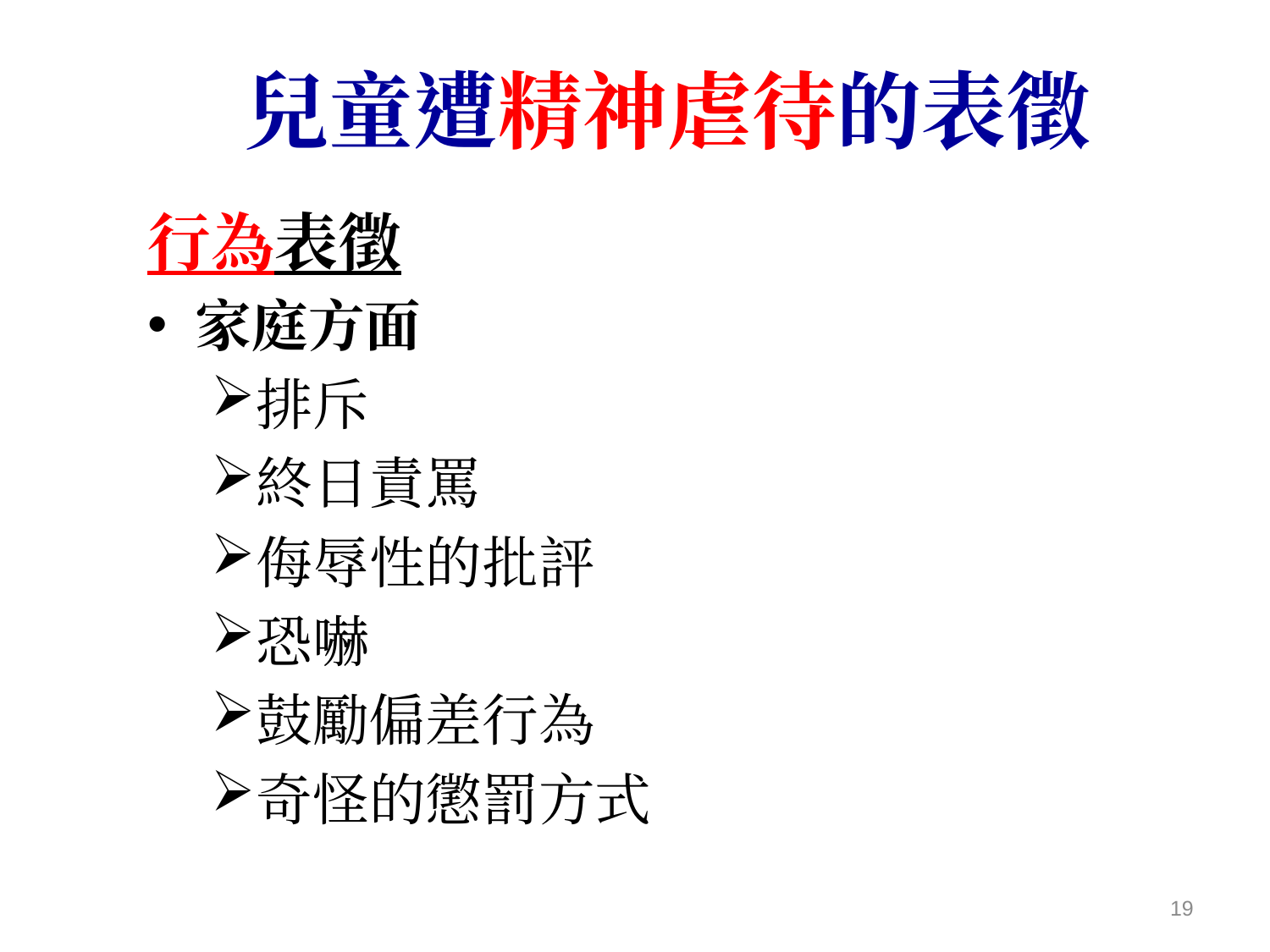

# 兒童遭精神虐待的表徵
行為表徵
家庭方面
排斥
終日責罵
侮辱性的批評
恐嚇
鼓勵偏差行為
奇怪的懲罰方式

19